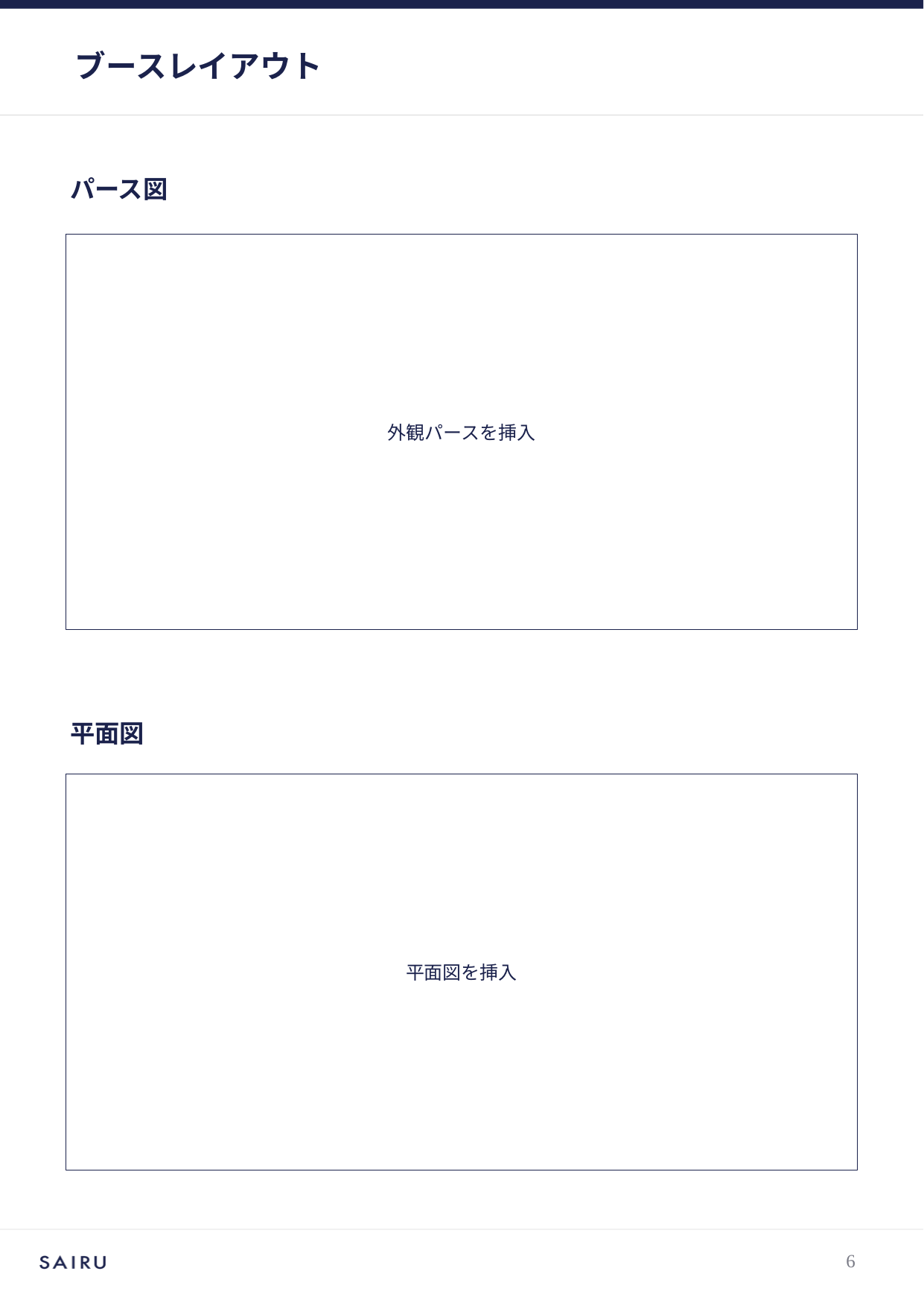

# ブースレイアウト
パース図
外観パースを挿入
平面図
平面図を挿入
6